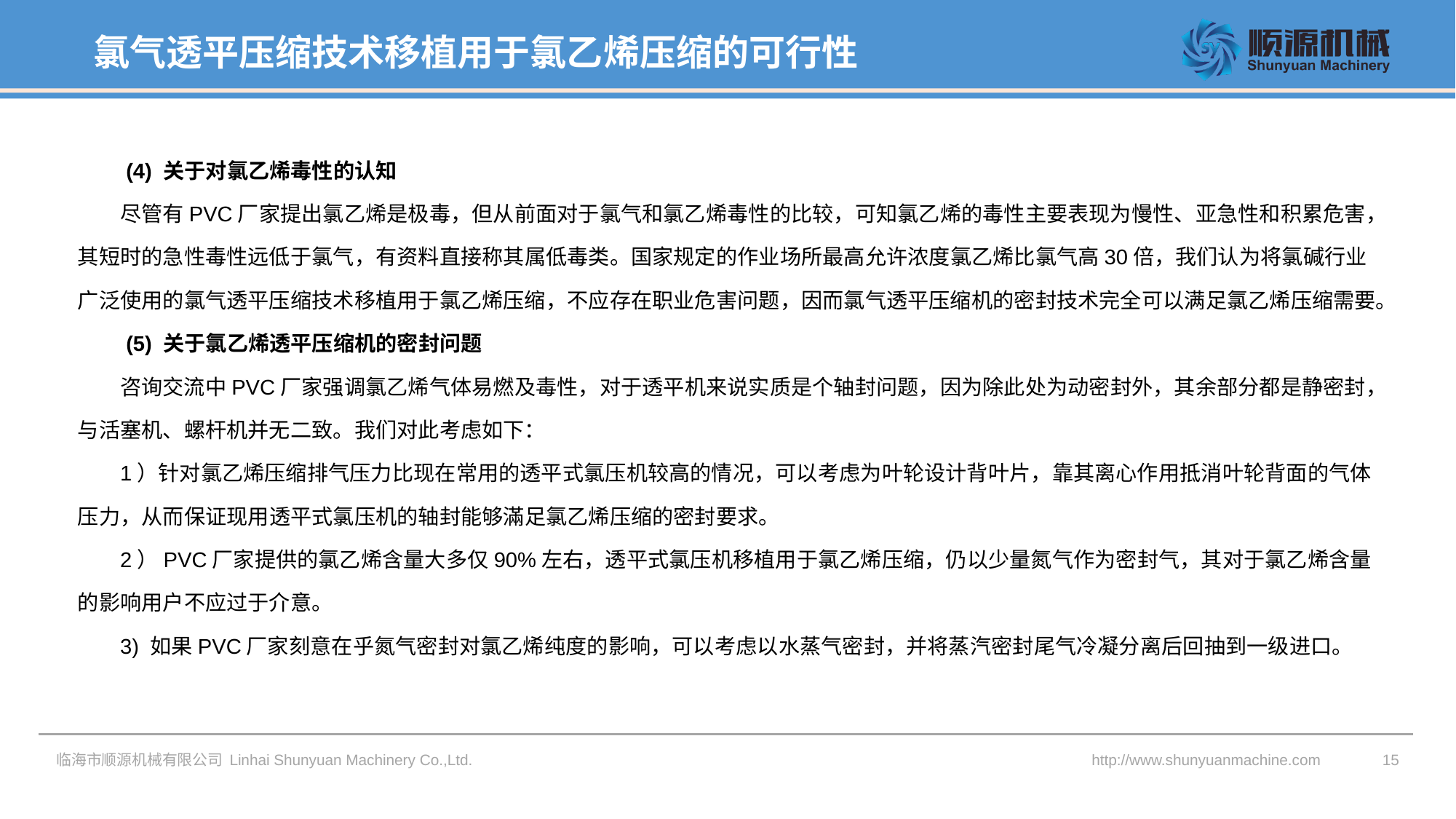

氯气透平压缩技术移植用于氯乙烯压缩的可行性
 (4) 关于对氯乙烯毒性的认知
尽管有PVC厂家提出氯乙烯是极毒，但从前面对于氯气和氯乙烯毒性的比较，可知氯乙烯的毒性主要表现为慢性、亚急性和积累危害，其短时的急性毒性远低于氯气，有资料直接称其属低毒类。国家规定的作业场所最高允许浓度氯乙烯比氯气高30倍，我们认为将氯碱行业广泛使用的氯气透平压缩技术移植用于氯乙烯压缩，不应存在职业危害问题，因而氯气透平压缩机的密封技术完全可以满足氯乙烯压缩需要。
 (5) 关于氯乙烯透平压缩机的密封问题
咨询交流中PVC厂家强调氯乙烯气体易燃及毒性，对于透平机来说实质是个轴封问题，因为除此处为动密封外，其余部分都是静密封，与活塞机、螺杆机并无二致。我们对此考虑如下：
1）针对氯乙烯压缩排气压力比现在常用的透平式氯压机较高的情况，可以考虑为叶轮设计背叶片，靠其离心作用抵消叶轮背面的气体压力，从而保证现用透平式氯压机的轴封能够滿足氯乙烯压缩的密封要求。
2）PVC厂家提供的氯乙烯含量大多仅90%左右，透平式氯压机移植用于氯乙烯压缩，仍以少量氮气作为密封气，其对于氯乙烯含量的影响用户不应过于介意。
3) 如果PVC厂家刻意在乎氮气密封对氯乙烯纯度的影响，可以考虑以水蒸气密封，并将蒸汽密封尾气冷凝分离后回抽到一级进口。